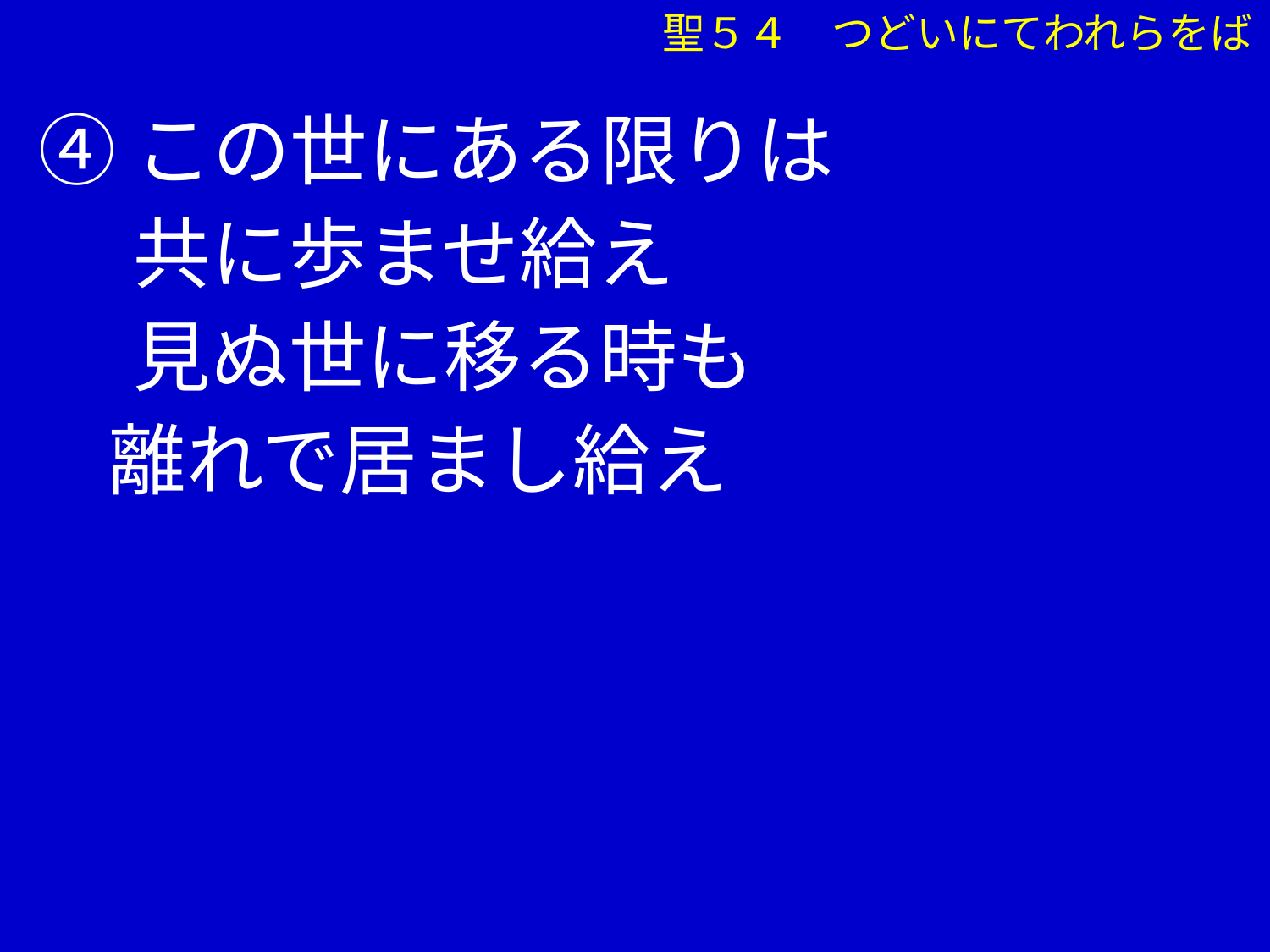

④この世にある限りは
　 共に歩ませ給え
　 見ぬ世に移る時も
   離れで居まし給え
聖５４　つどいにてわれらをば